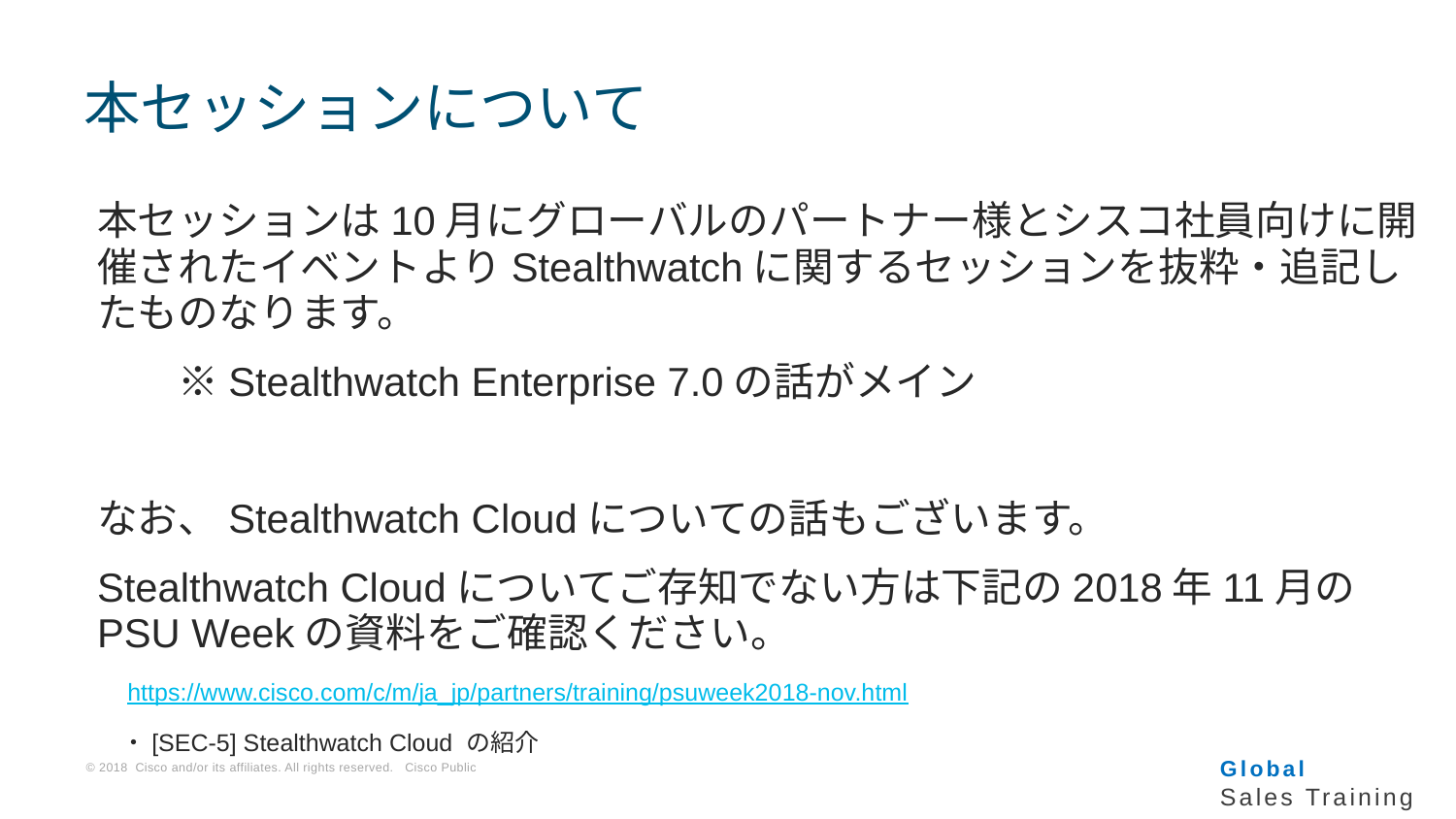

# 本セッションについて
本セッションは10月にグローバルのパートナー様とシスコ社員向けに開催されたイベントよりStealthwatchに関するセッションを抜粋・追記したものなります。
　　※Stealthwatch Enterprise 7.0の話がメイン

なお、Stealthwatch Cloudについての話もございます。
Stealthwatch Cloudについてご存知でない方は下記の2018年11月のPSU Weekの資料をご確認ください。
　https://www.cisco.com/c/m/ja_jp/partners/training/psuweek2018-nov.html
　・[SEC-5] Stealthwatch Cloud の紹介